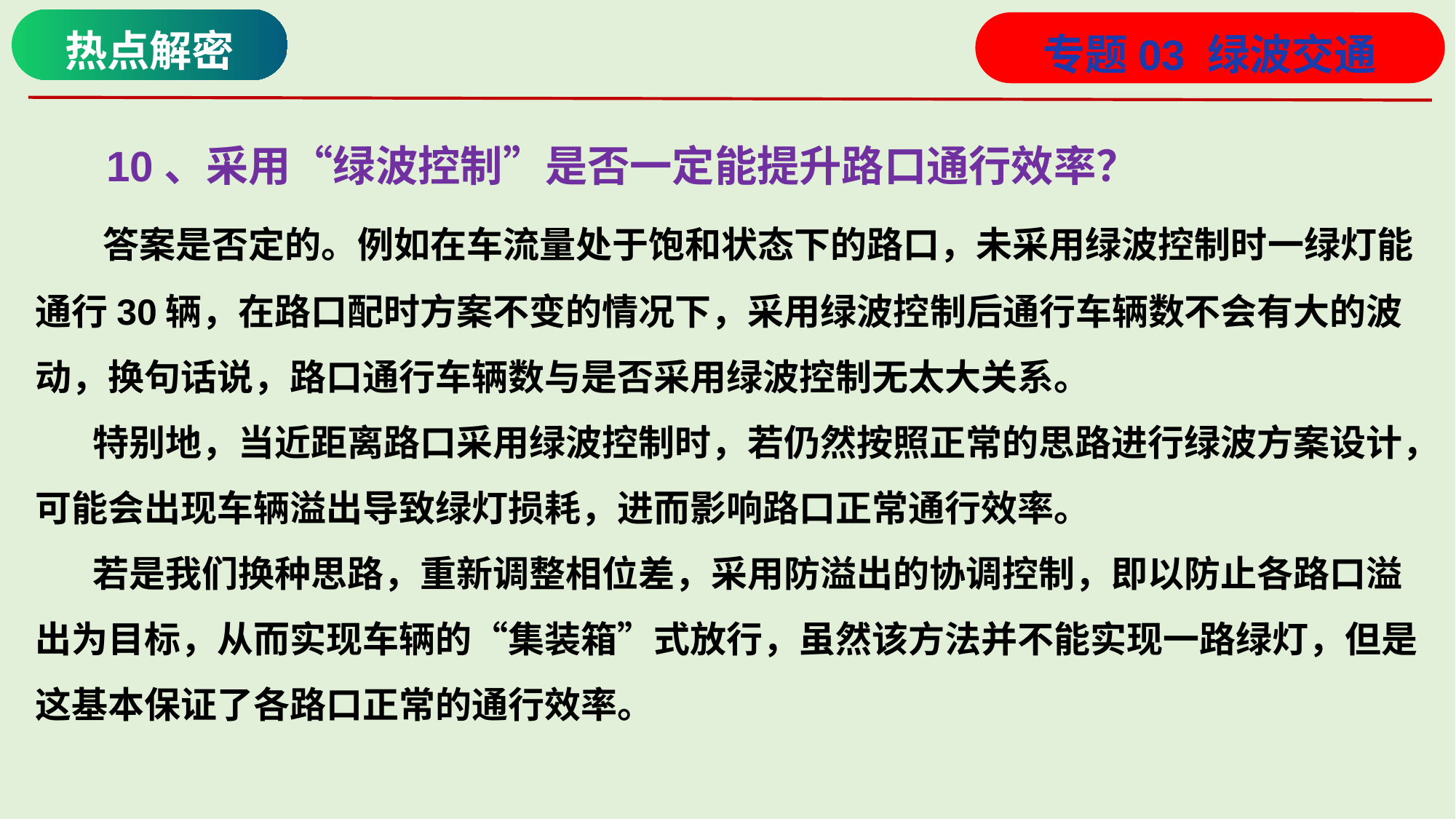

热点解密
专题03 绿波交通
      10、采用“绿波控制”是否一定能提升路口通行效率？
      答案是否定的。例如在车流量处于饱和状态下的路口，未采用绿波控制时一绿灯能通行30辆，在路口配时方案不变的情况下，采用绿波控制后通行车辆数不会有大的波动，换句话说，路口通行车辆数与是否采用绿波控制无太大关系。
      特别地，当近距离路口采用绿波控制时，若仍然按照正常的思路进行绿波方案设计，可能会出现车辆溢出导致绿灯损耗，进而影响路口正常通行效率。
      若是我们换种思路，重新调整相位差，采用防溢出的协调控制，即以防止各路口溢出为目标，从而实现车辆的“集装箱”式放行，虽然该方法并不能实现一路绿灯，但是这基本保证了各路口正常的通行效率。